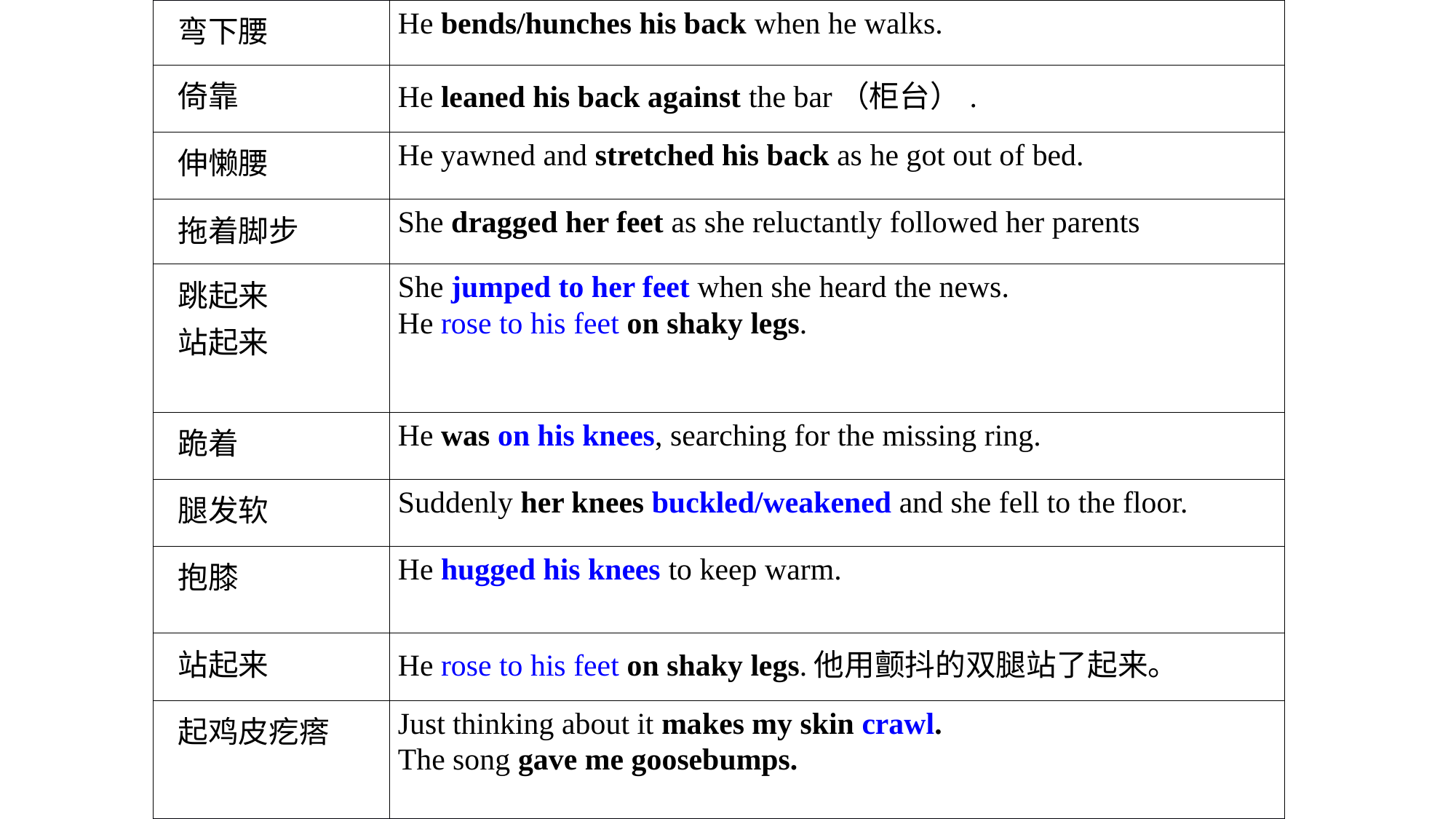

| 弯下腰 | He bends/hunches his back when he walks. |
| --- | --- |
| 倚靠 | He leaned his back against the bar（柜台）. |
| 伸懒腰 | He yawned and stretched his back as he got out of bed. |
| 拖着脚步 | She dragged her feet as she reluctantly followed her parents |
| 跳起来 站起来 | She jumped to her feet when she heard the news. He rose to his feet on shaky legs. |
| 跪着 | He was on his knees, searching for the missing ring. |
| 腿发软 | Suddenly her knees buckled/weakened and she fell to the floor. |
| 抱膝 | He hugged his knees to keep warm. |
| 站起来 | He rose to his feet on shaky legs.他用颤抖的双腿站了起来。 |
| 起鸡皮疙瘩 | Just thinking about it makes my skin crawl. The song gave me goosebumps. |